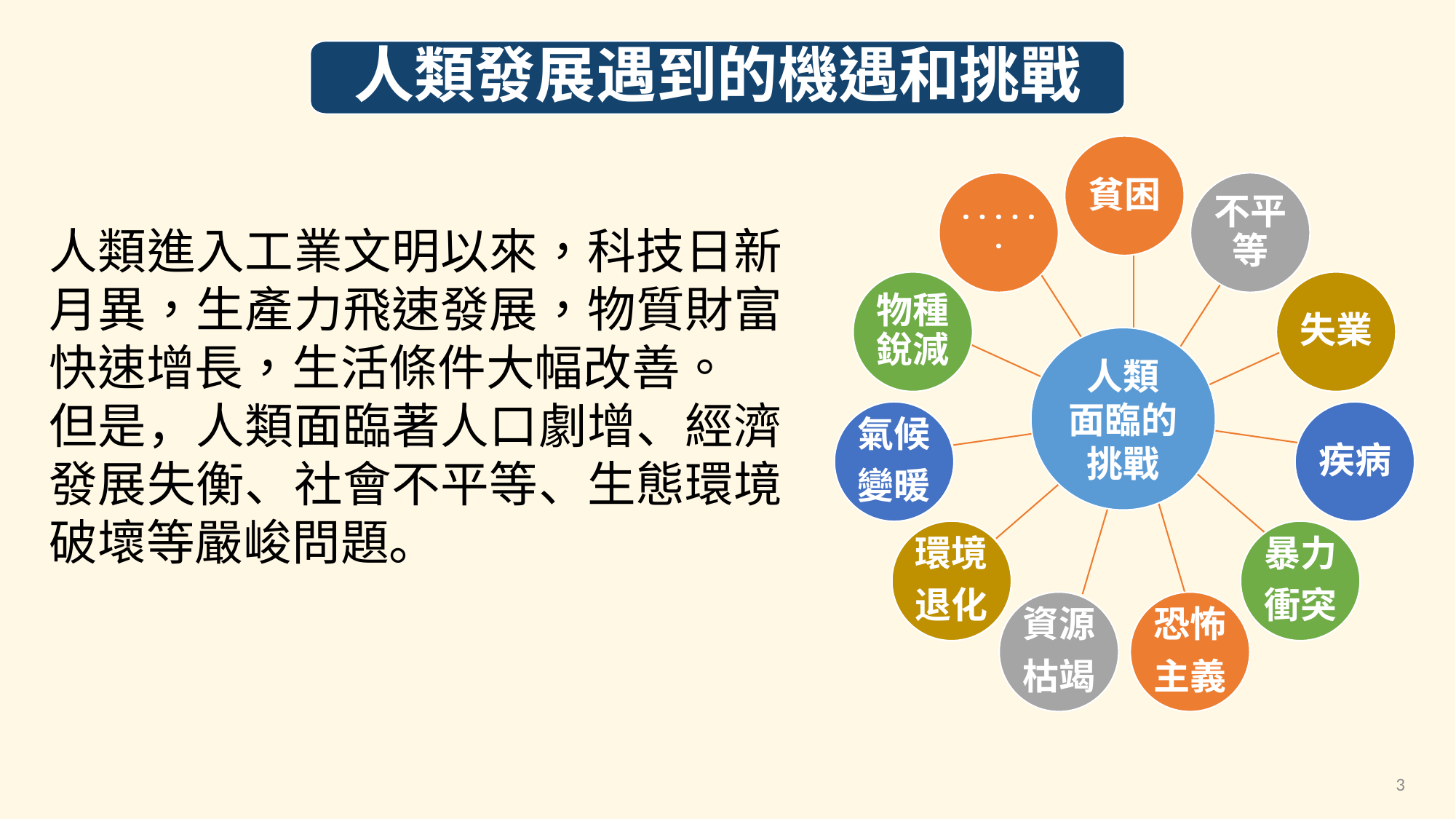

人類發展遇到的機遇和挑戰
貧困
······
不平等
物種
銳減
失業

氣候
變暖
疾病

環境
退化
暴力
衝突

資源
枯竭
恐怖
主義
人類
面臨的挑戰
人類進入工業文明以來，科技日新月異，生產力飛速發展，物質財富快速增長，生活條件大幅改善。
但是，人類面臨著人口劇增、經濟發展失衡、社會不平等、生態環境破壞等嚴峻問題。